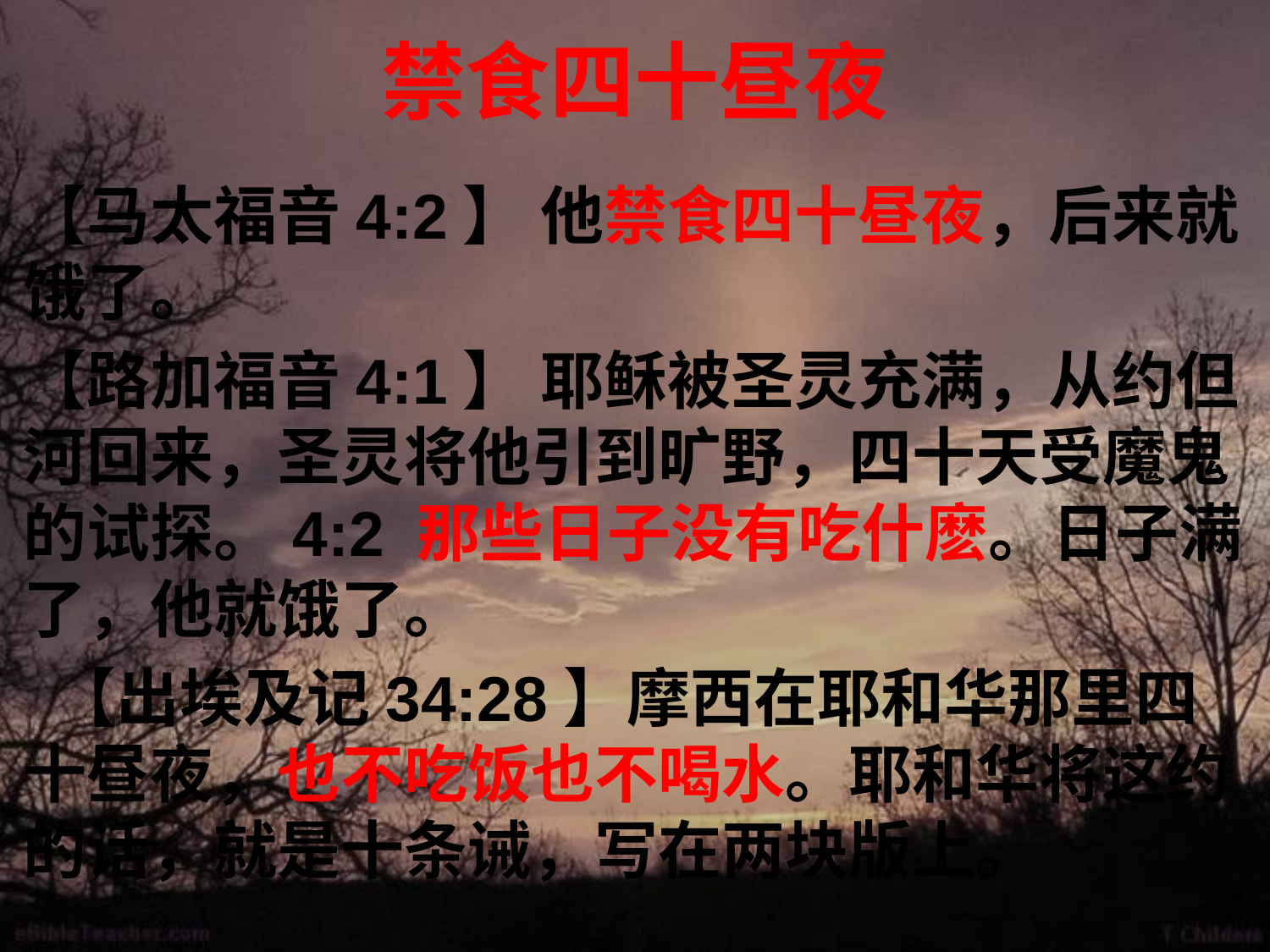

# 禁食四十昼夜
【马太福音4:2】 他禁食四十昼夜，后来就饿了。
【路加福音4:1】 耶稣被圣灵充满，从约但河回来，圣灵将他引到旷野，四十天受魔鬼的试探。4:2 那些日子没有吃什麽。日子满了，他就饿了。
 【出埃及记34:28】摩西在耶和华那里四十昼夜，也不吃饭也不喝水。耶和华将这约的话，就是十条诫，写在两块版上。